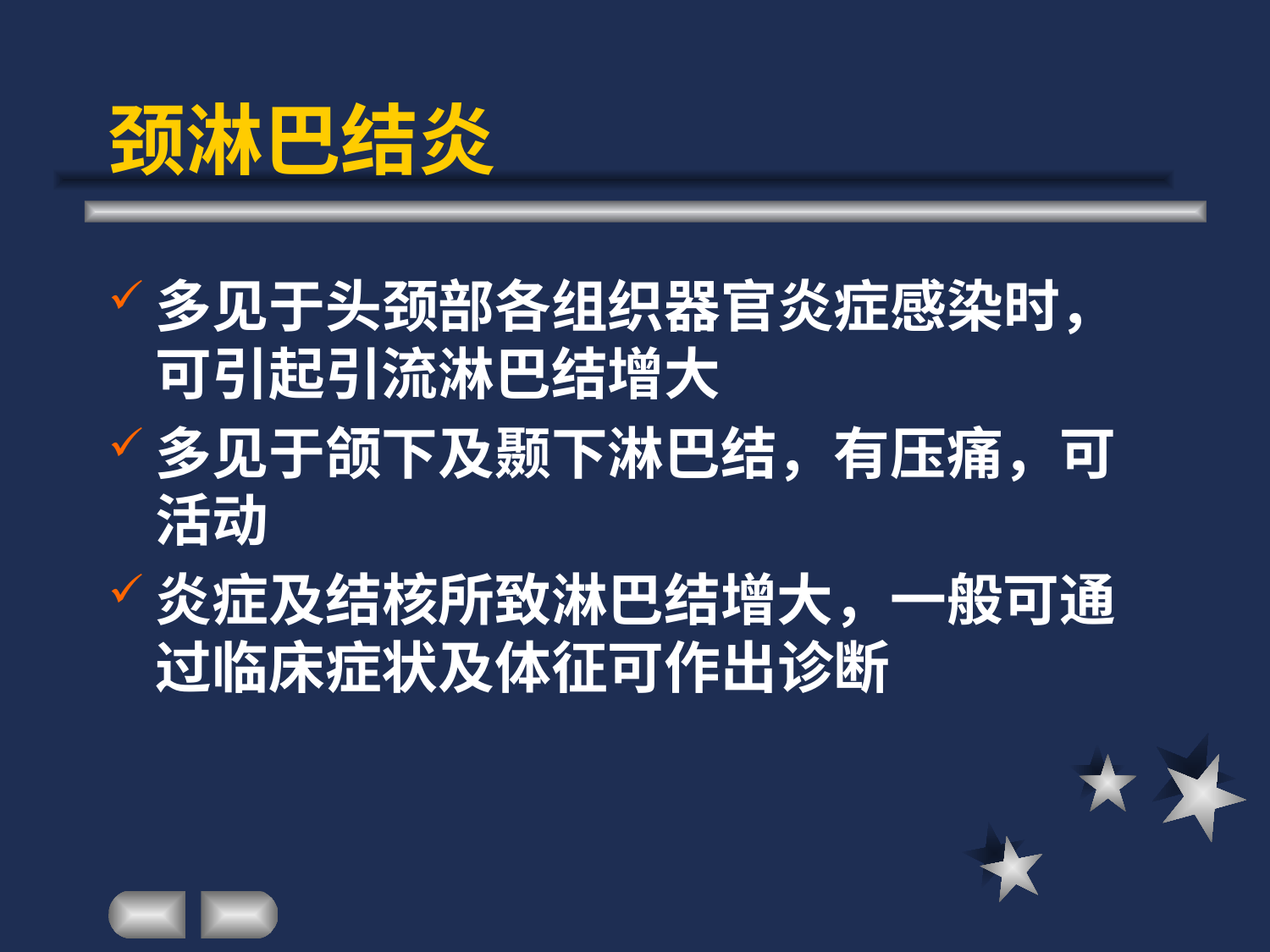

# 颈淋巴结炎
多见于头颈部各组织器官炎症感染时，可引起引流淋巴结增大
多见于颌下及颞下淋巴结，有压痛，可活动
炎症及结核所致淋巴结增大，一般可通过临床症状及体征可作出诊断